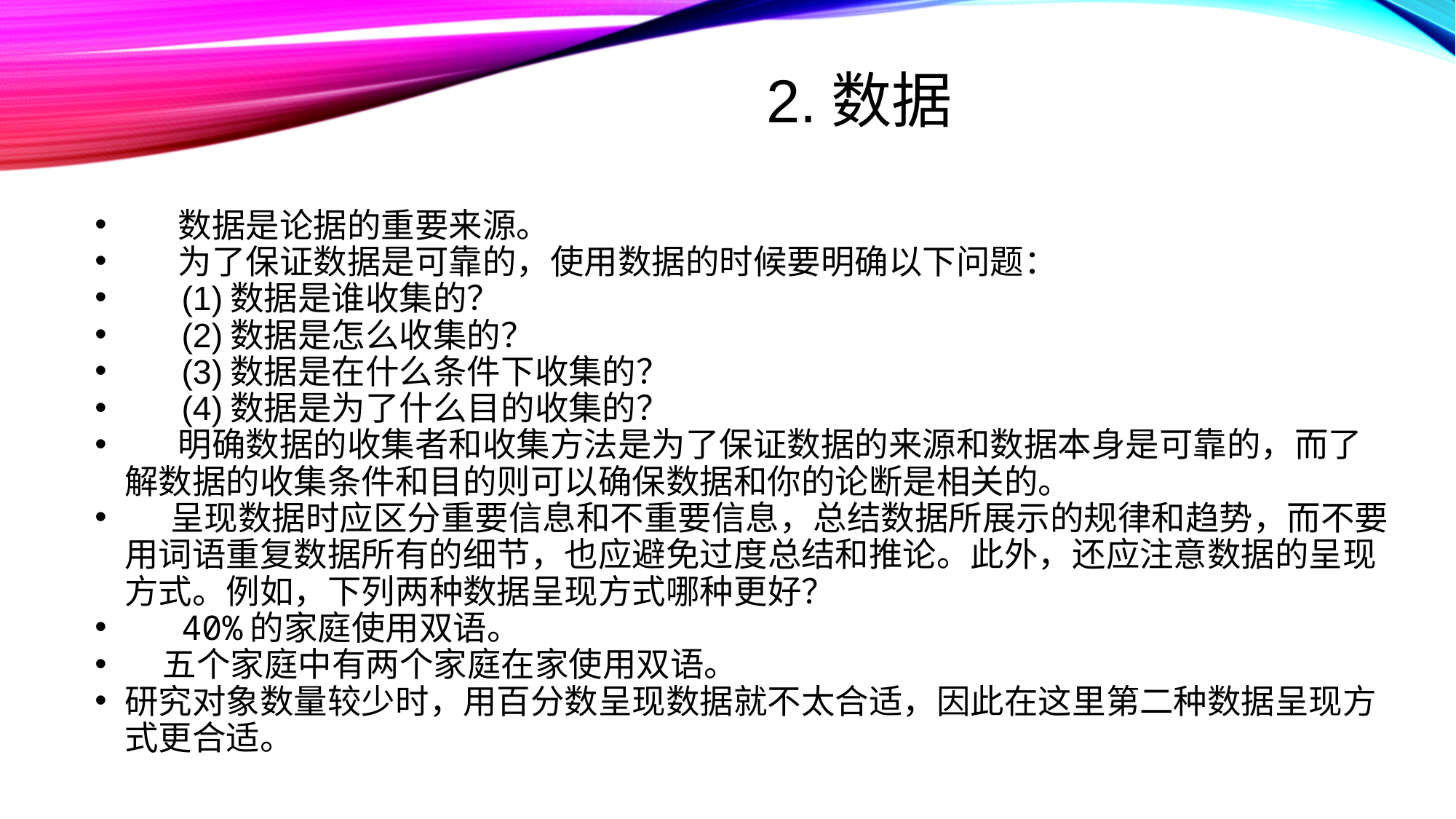

# 2.数据
      数据是论据的重要来源。
      为了保证数据是可靠的，使用数据的时候要明确以下问题：
      (1)数据是谁收集的？
      (2)数据是怎么收集的？
      (3)数据是在什么条件下收集的？
      (4)数据是为了什么目的收集的？
      明确数据的收集者和收集方法是为了保证数据的来源和数据本身是可靠的，而了解数据的收集条件和目的则可以确保数据和你的论断是相关的。
     呈现数据时应区分重要信息和不重要信息，总结数据所展示的规律和趋势，而不要用词语重复数据所有的细节，也应避免过度总结和推论。此外，还应注意数据的呈现方式。例如，下列两种数据呈现方式哪种更好？
      40%的家庭使用双语。
    五个家庭中有两个家庭在家使用双语。
研究对象数量较少时，用百分数呈现数据就不太合适，因此在这里第二种数据呈现方式更合适。